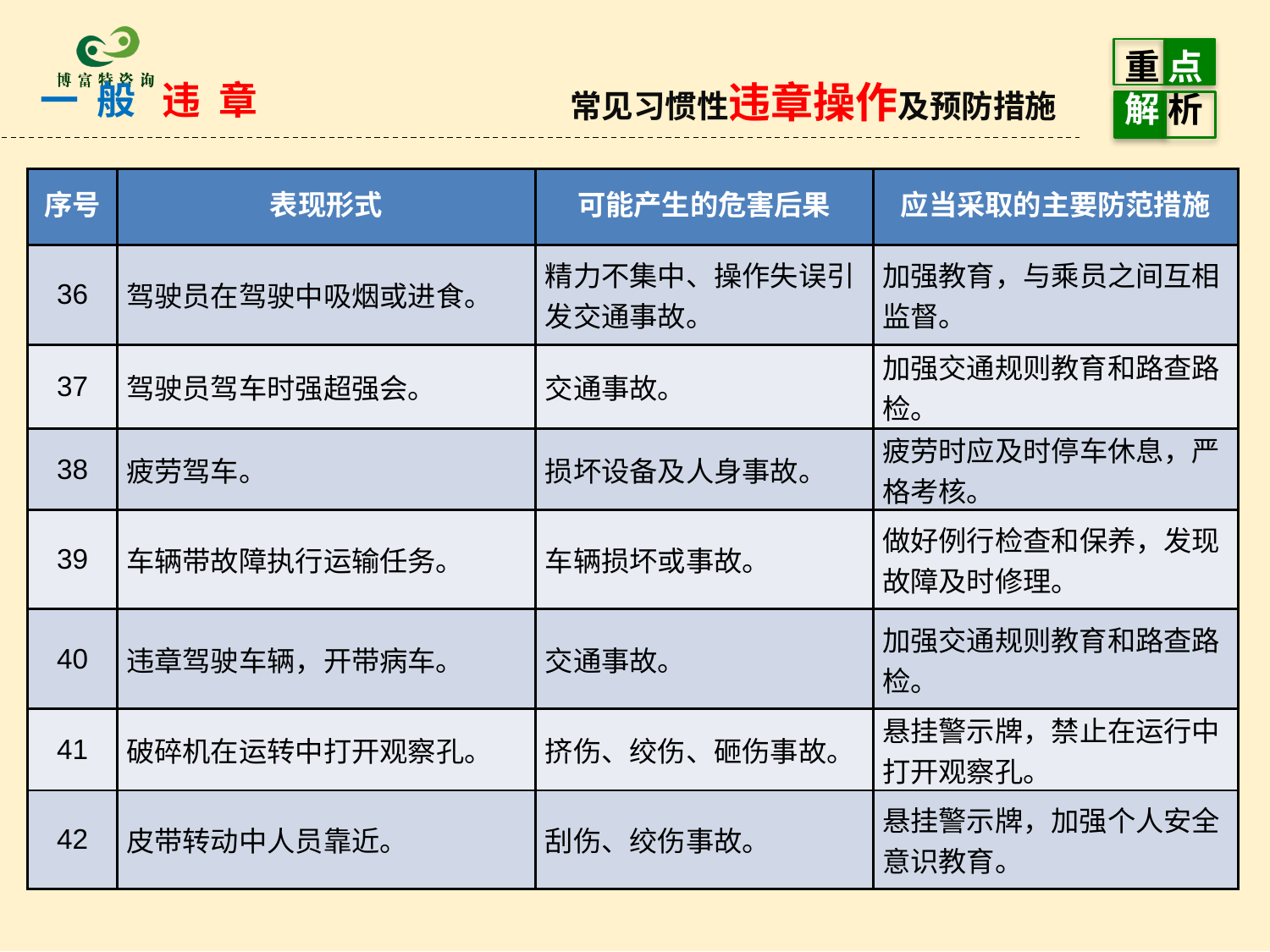

一  般   违  章
| 序号 | 表现形式 | 可能产生的危害后果 | 应当采取的主要防范措施 |
| --- | --- | --- | --- |
| 36 | 驾驶员在驾驶中吸烟或进食。 | 精力不集中、操作失误引发交通事故。 | 加强教育，与乘员之间互相监督。 |
| 37 | 驾驶员驾车时强超强会。 | 交通事故。 | 加强交通规则教育和路查路检。 |
| 38 | 疲劳驾车。 | 损坏设备及人身事故。 | 疲劳时应及时停车休息，严格考核。 |
| 39 | 车辆带故障执行运输任务。 | 车辆损坏或事故。 | 做好例行检查和保养，发现故障及时修理。 |
| 40 | 违章驾驶车辆，开带病车。 | 交通事故。 | 加强交通规则教育和路查路检。 |
| 41 | 破碎机在运转中打开观察孔。 | 挤伤、绞伤、砸伤事故。 | 悬挂警示牌，禁止在运行中打开观察孔。 |
| 42 | 皮带转动中人员靠近。 | 刮伤、绞伤事故。 | 悬挂警示牌，加强个人安全意识教育。 |